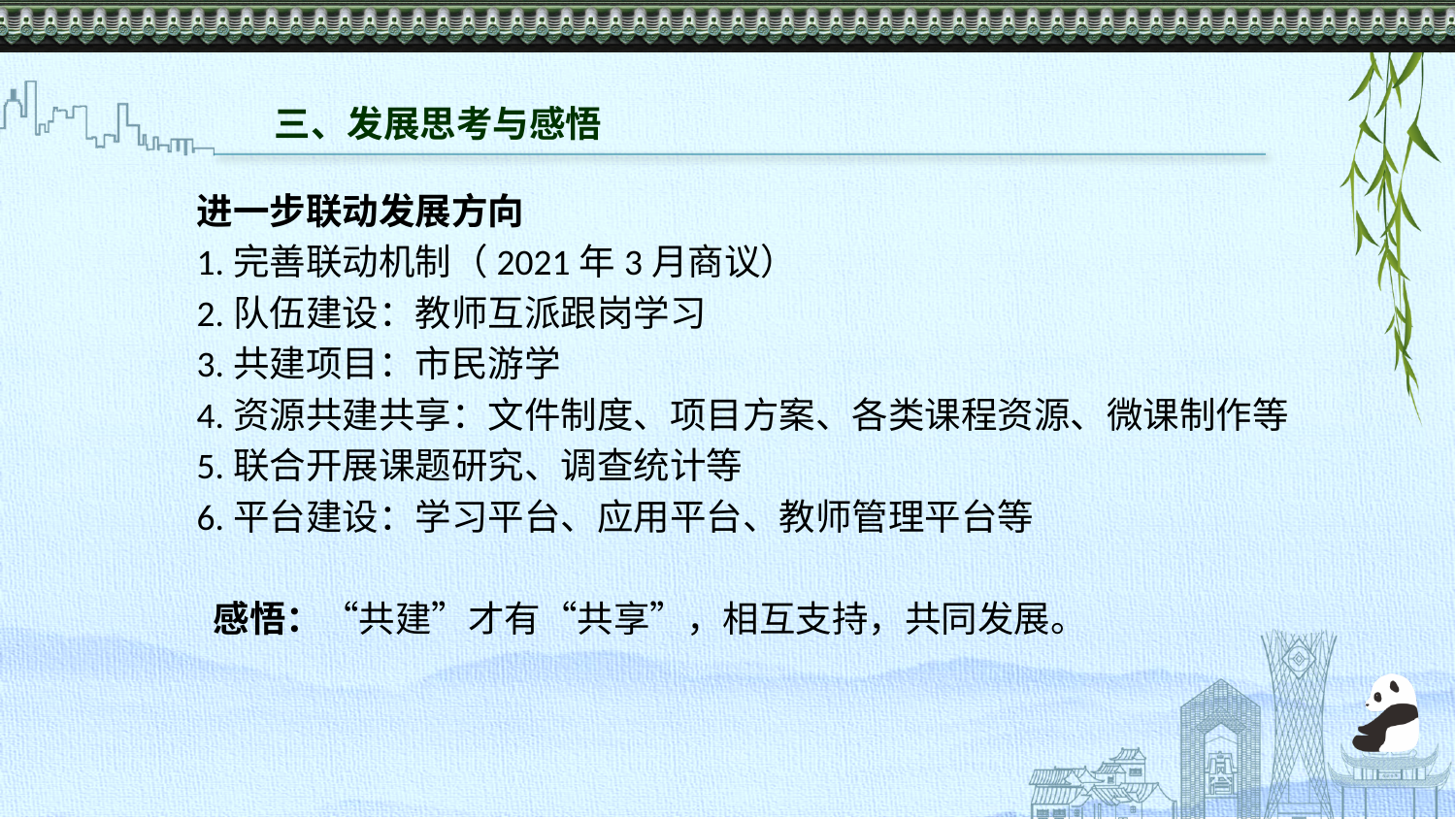

# 三、发展思考与感悟
进一步联动发展方向
1.完善联动机制（2021年3月商议）
2.队伍建设：教师互派跟岗学习
3.共建项目：市民游学
4.资源共建共享：文件制度、项目方案、各类课程资源、微课制作等
5.联合开展课题研究、调查统计等
6.平台建设：学习平台、应用平台、教师管理平台等

 感悟：“共建”才有“共享”，相互支持，共同发展。